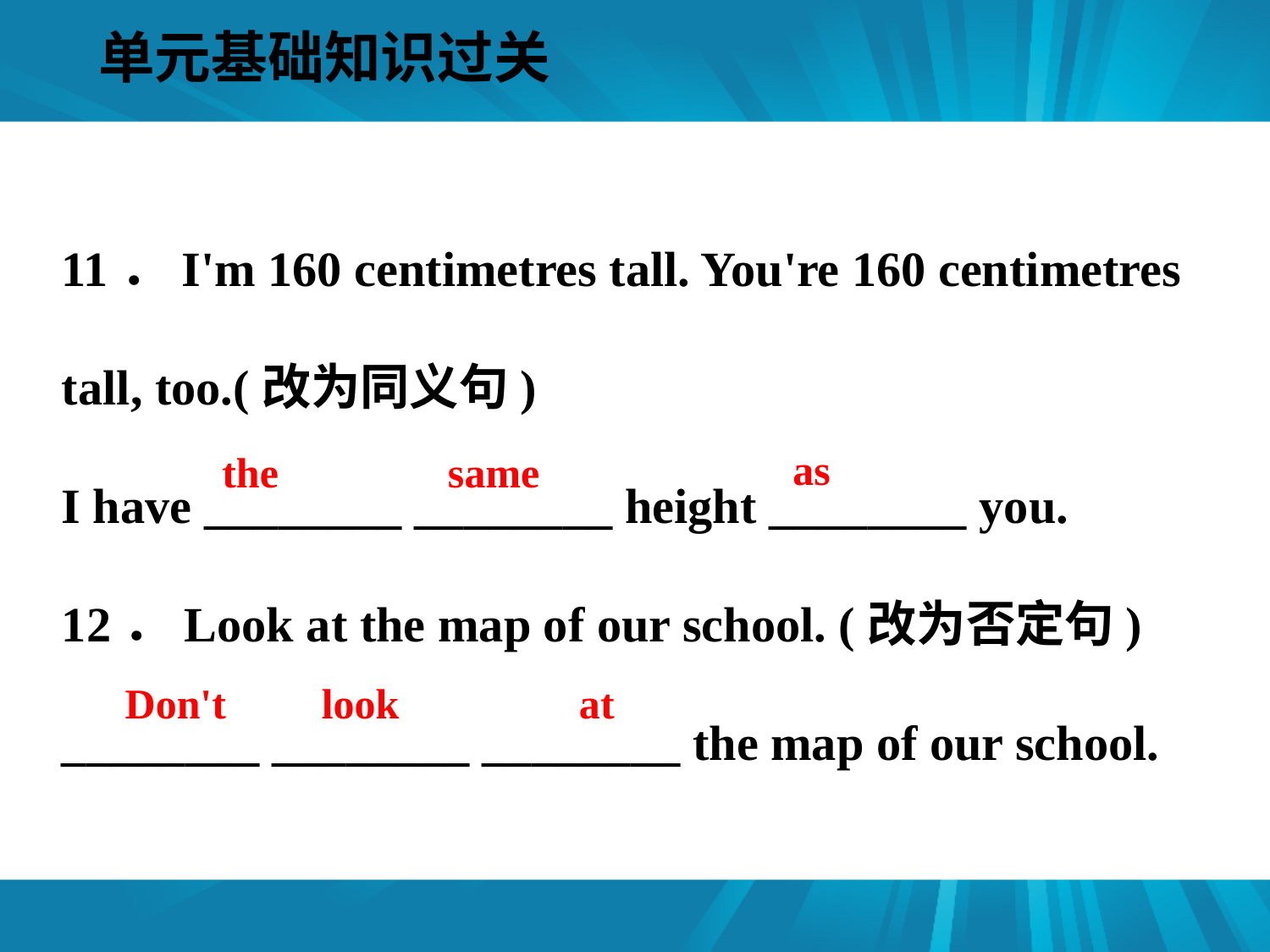

单元基础知识过关
#
11．I'm 160 centimetres tall. You're 160 centimetres tall, too.(改为同义句)
I have ________ ________ height ________ you.
12．Look at the map of our school. (改为否定句)
________ ________ ________ the map of our school.
as
the                same
Don't         look                 at